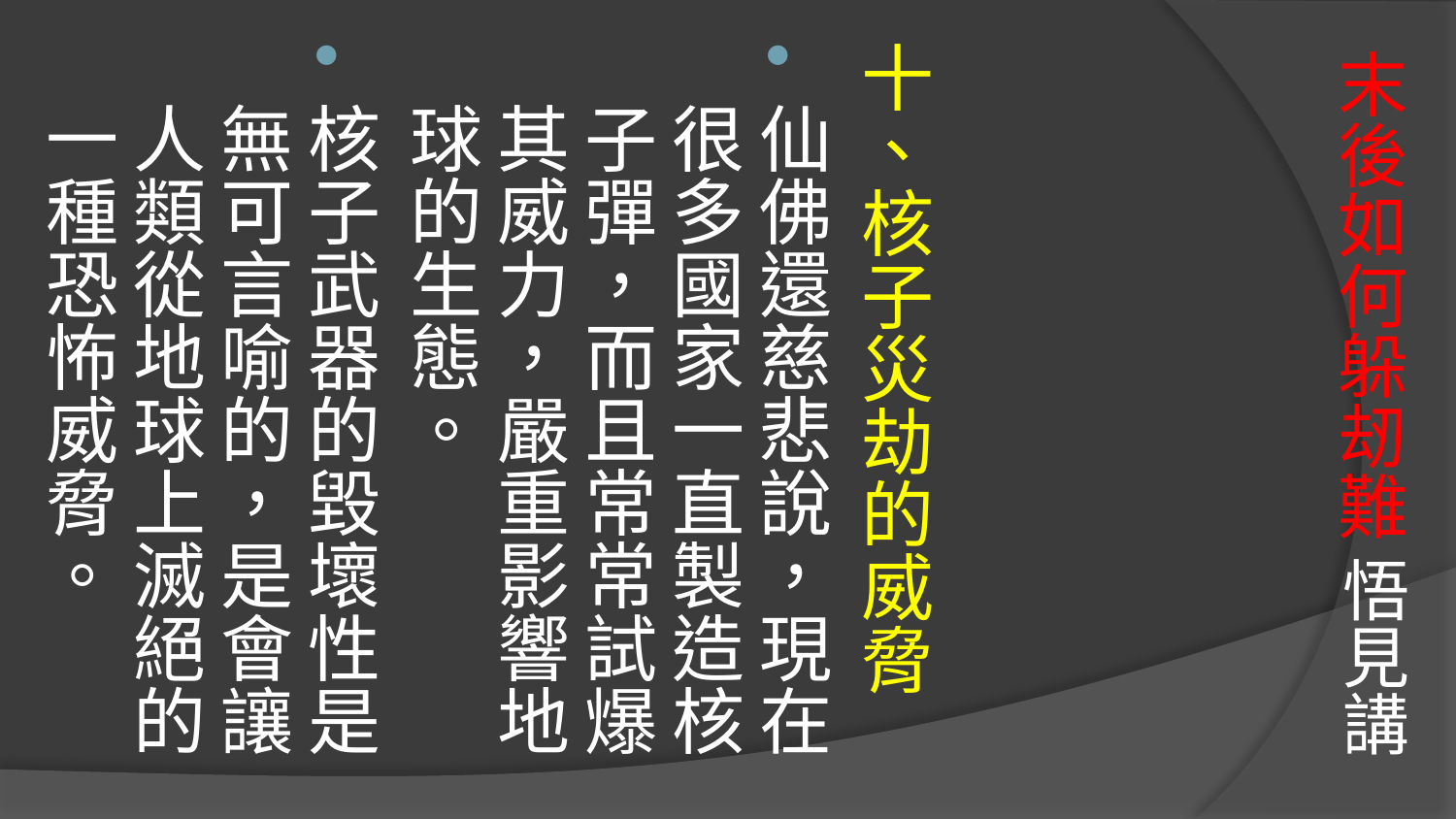

# 末後如何躲刼難 悟見講
十、核子災劫的威脅
仙佛還慈悲說，現在很多國家一直製造核子彈，而且常常試爆其威力，嚴重影響地球的生態。
核子武器的毀壞性是無可言喻的，是會讓人類從地球上滅絕的一種恐怖威脅。